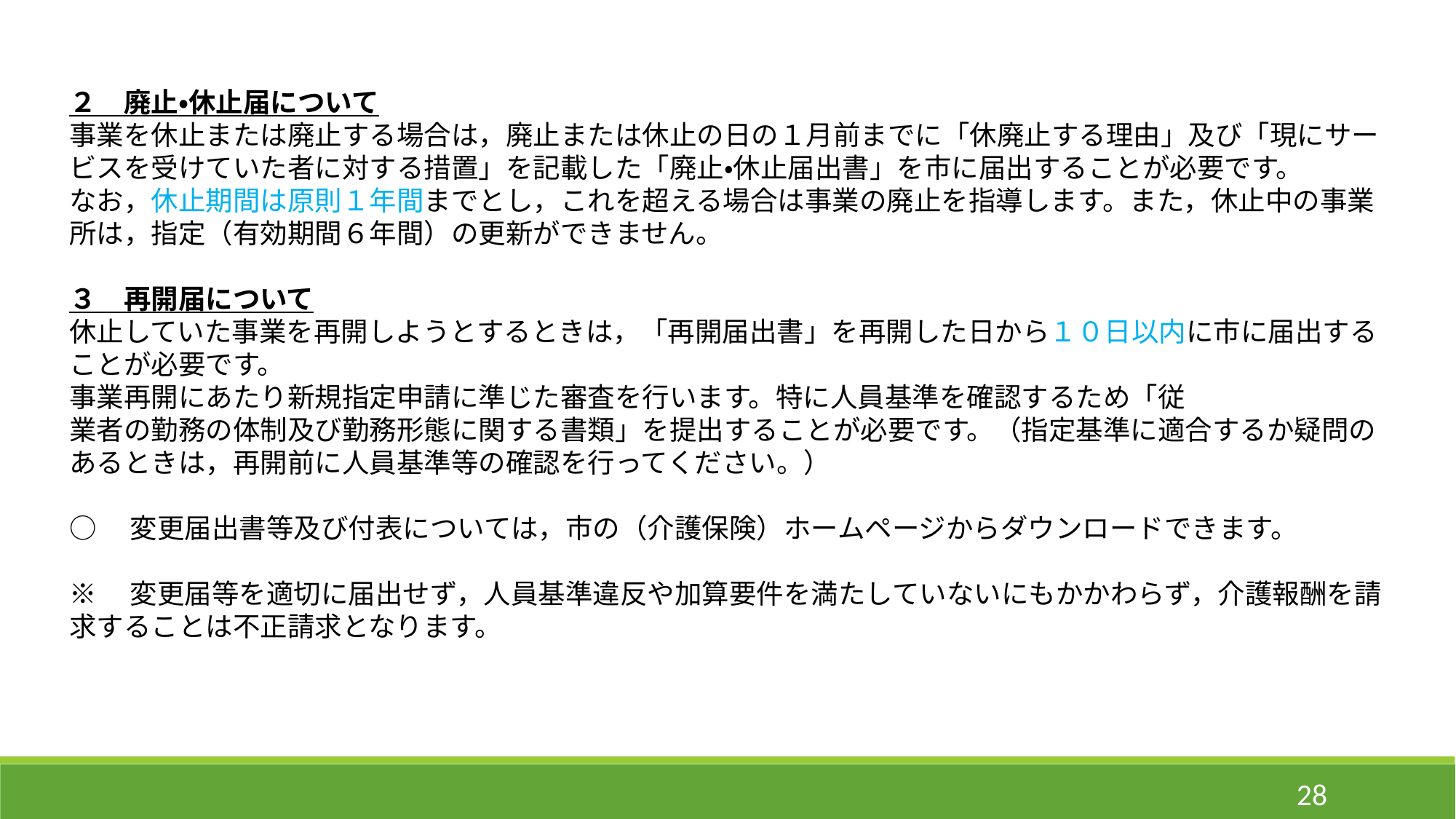

２　廃止・休止届について
事業を休止または廃止する場合は，廃止または休止の日の１月前までに「休廃止する理由」及び「現にサービスを受けていた者に対する措置」を記載した「廃止・休止届出書」を市に届出することが必要です。
なお，休止期間は原則１年間までとし，これを超える場合は事業の廃止を指導します。また，休止中の事業所は，指定（有効期間６年間）の更新ができません。

３　再開届について
休止していた事業を再開しようとするときは，「再開届出書」を再開した日から１０日以内に市に届出することが必要です。
事業再開にあたり新規指定申請に準じた審査を行います。特に人員基準を確認するため「従
業者の勤務の体制及び勤務形態に関する書類」を提出することが必要です。（指定基準に適合するか疑問のあるときは，再開前に人員基準等の確認を行ってください。）

○　変更届出書等及び付表については，市の（介護保険）ホームページからダウンロードできます。

※　変更届等を適切に届出せず，人員基準違反や加算要件を満たしていないにもかかわらず，介護報酬を請求することは不正請求となります。

28